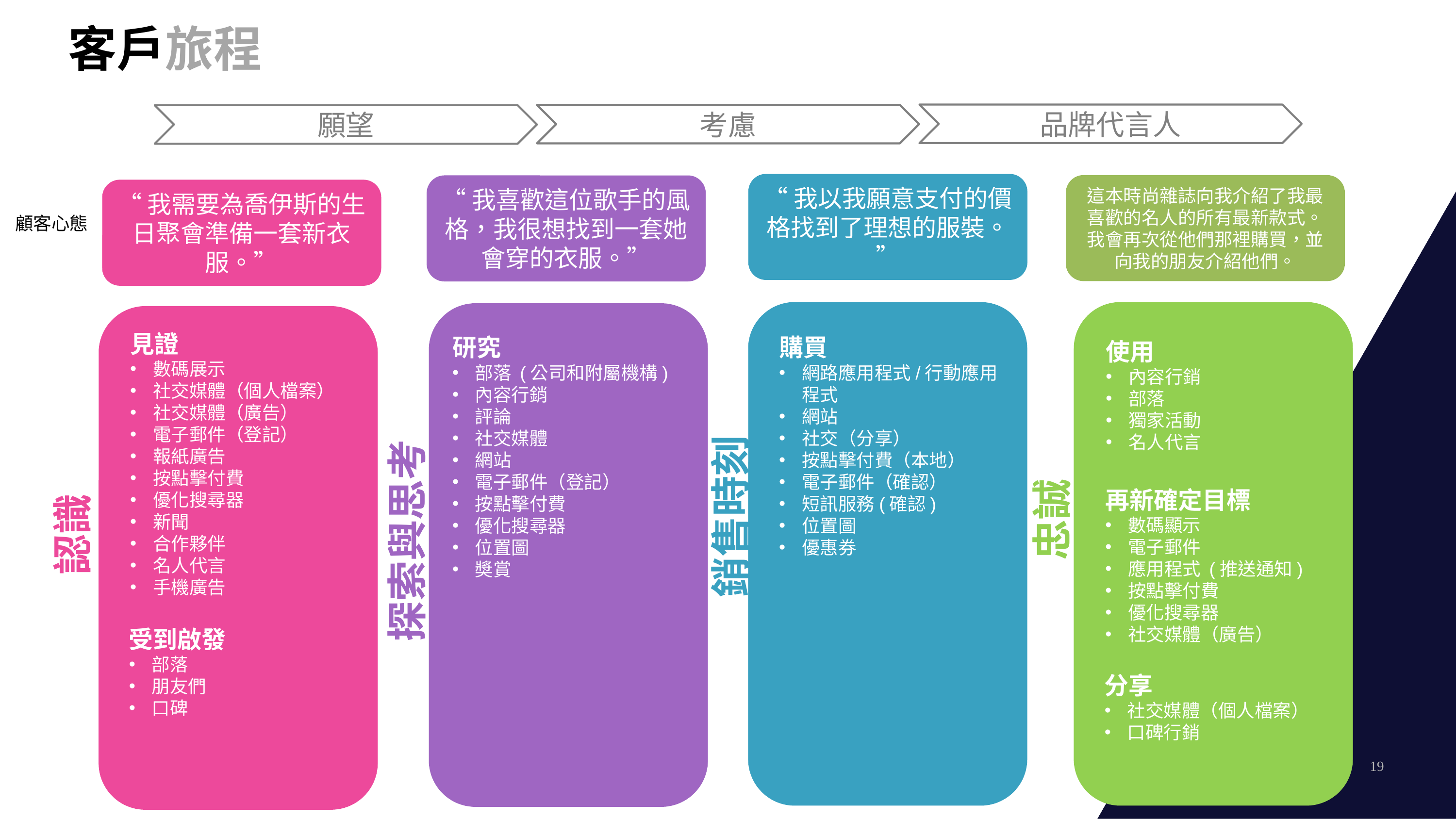

客戶旅程
品牌代言人
考慮
願望
IoT

Real-time monitoring
Health monitoring
“我以我願意支付的價格找到了理想的服裝。”
這本時尚雜誌向我介紹了我最喜歡的名人的所有最新款式。我會再次從他們那裡購買，並向我的朋友介紹他們。
“我喜歡這位歌手的風格，我很想找到一套她會穿的衣服。”
“我需要為喬伊斯的生日聚會準備一套新衣服。”
顧客心態

購買
網路應用程式/行動應用程式
網站
社交（分享）
按點擊付費（本地）
電子郵件（確認）
短訊服務(確認)
位置圖
優惠券
銷售時刻

忠誠

研究
部落 (公司和附屬機構)
內容行銷
評論
社交媒體
網站
電子郵件（登記）
按點擊付費
優化搜尋器
位置圖
奬賞
探索與思考

見證
數碼展示
社交媒體（個人檔案）
社交媒體（廣告）
電子郵件（登記）
報紙廣告
按點擊付費
優化搜尋器
新聞
合作夥伴
名人代言
手機廣告
受到啟發
部落
朋友們
口碑
認識

使用
內容行銷
部落
獨家活動
名人代言
再新確定目標
數碼顯示
電子郵件
應用程式 (推送通知)
按點擊付費
優化搜尋器
社交媒體（廣告）
分享
社交媒體（個人檔案）
口碑行銷
AR/VR

Product development
Product experience

19